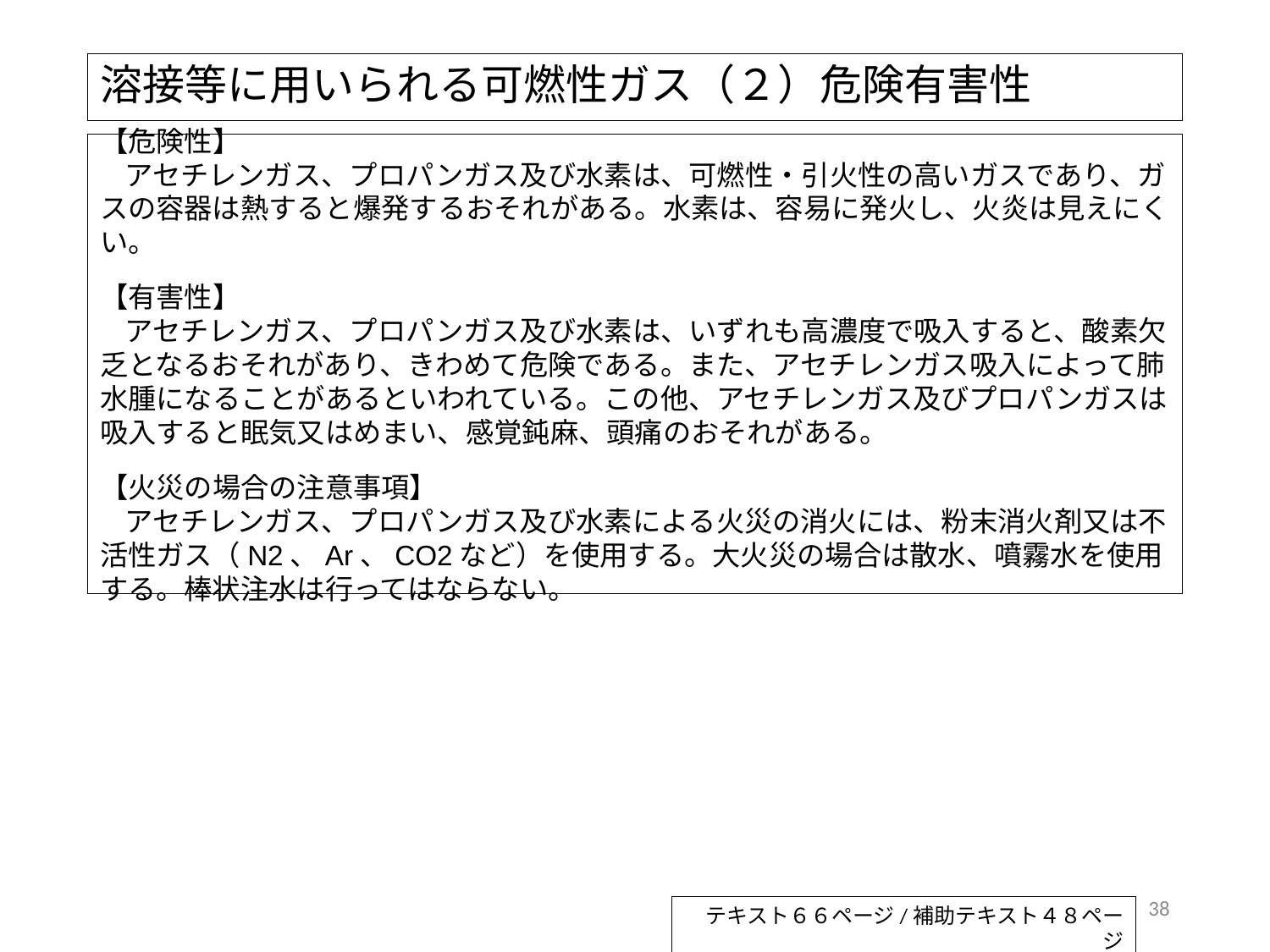

溶接等に用いられる可燃性ガス（２）危険有害性
【危険性】
アセチレンガス、プロパンガス及び水素は、可燃性・引火性の高いガスであり、ガスの容器は熱すると爆発するおそれがある。水素は、容易に発火し、火炎は見えにくい。

【有害性】
アセチレンガス、プロパンガス及び水素は、いずれも高濃度で吸入すると、酸素欠乏となるおそれがあり、きわめて危険である。また、アセチレンガス吸入によって肺水腫になることがあるといわれている。この他、アセチレンガス及びプロパンガスは吸入すると眠気又はめまい、感覚鈍麻、頭痛のおそれがある。

【火災の場合の注意事項】
アセチレンガス、プロパンガス及び水素による火災の消火には、粉末消火剤又は不活性ガス（N2、Ar、CO2など）を使用する。大火災の場合は散水、噴霧水を使用する。棒状注水は行ってはならない。
38
テキスト６６ページ/補助テキスト４８ページ